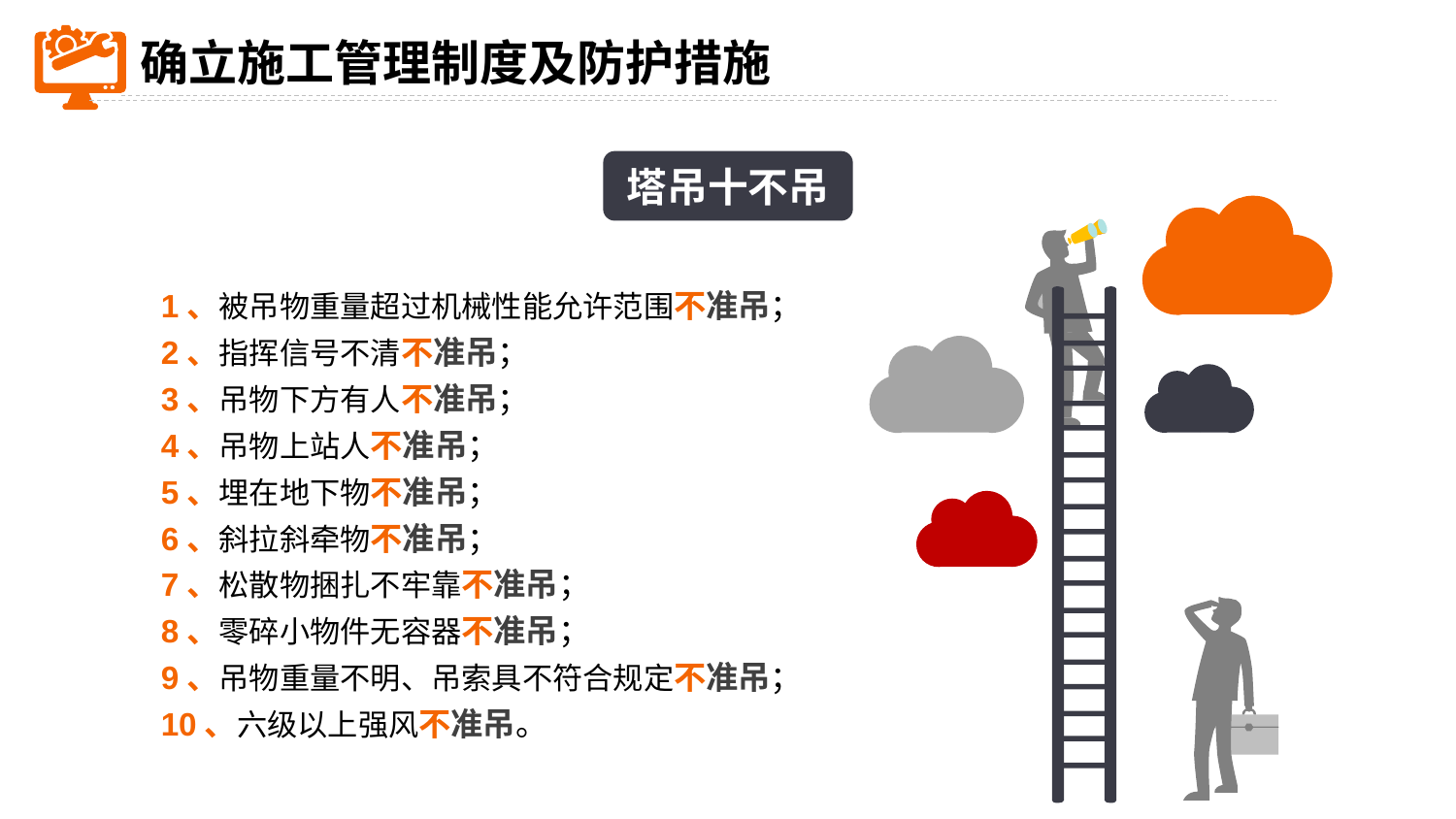

确立施工管理制度及防护措施
塔吊十不吊

1、被吊物重量超过机械性能允许范围不准吊；
2、指挥信号不清不准吊；
3、吊物下方有人不准吊；
4、吊物上站人不准吊；
5、埋在地下物不准吊；
6、斜拉斜牵物不准吊；
7、松散物捆扎不牢靠不准吊；
8、零碎小物件无容器不准吊；
9、吊物重量不明、吊索具不符合规定不准吊；
10、六级以上强风不准吊。